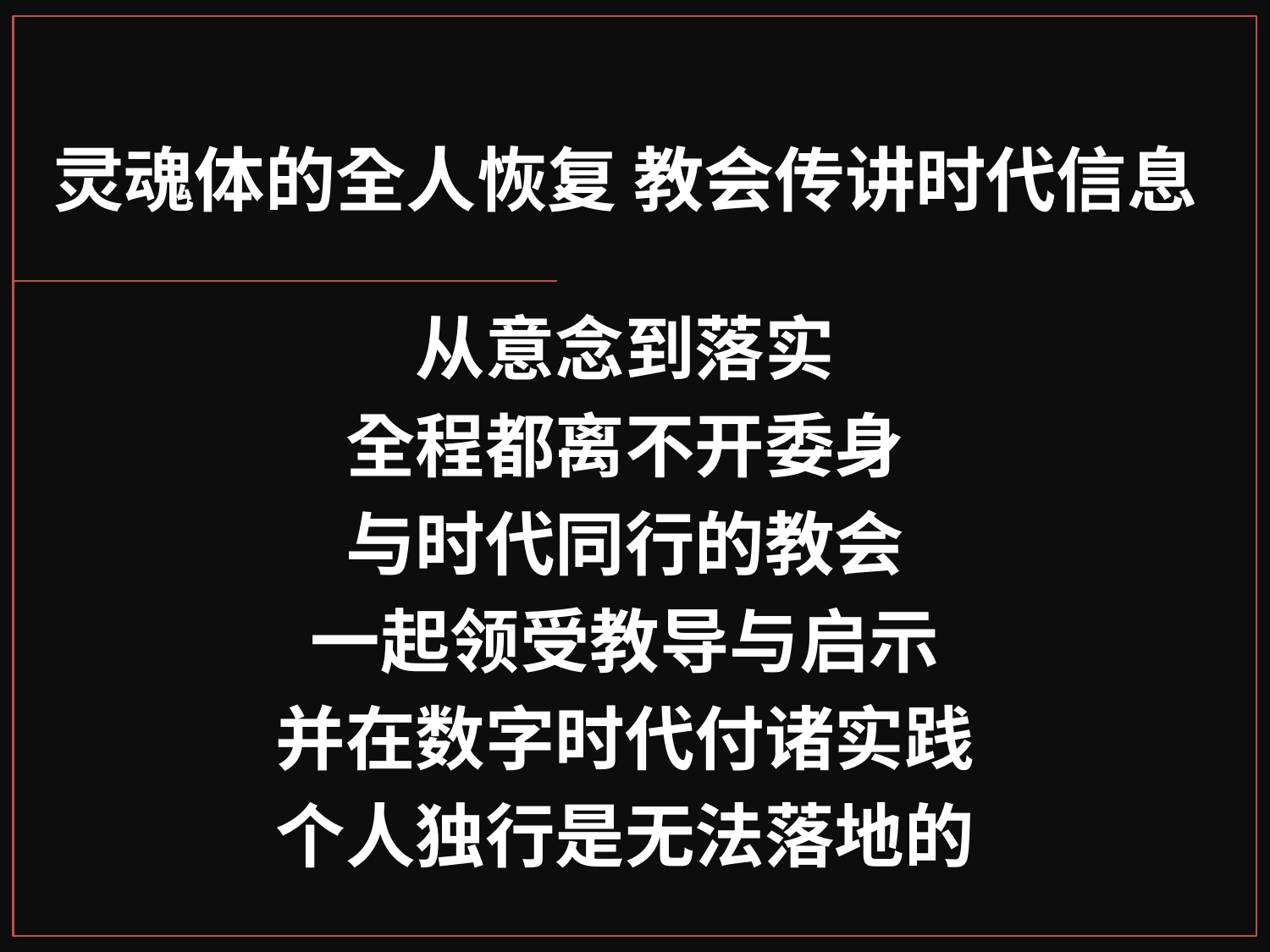

#

灵魂体的全人恢复 教会传讲时代信息

从意念到落实
全程都离不开委身
与时代同行的教会
一起领受教导与启示
并在数字时代付诸实践
个人独行是无法落地的